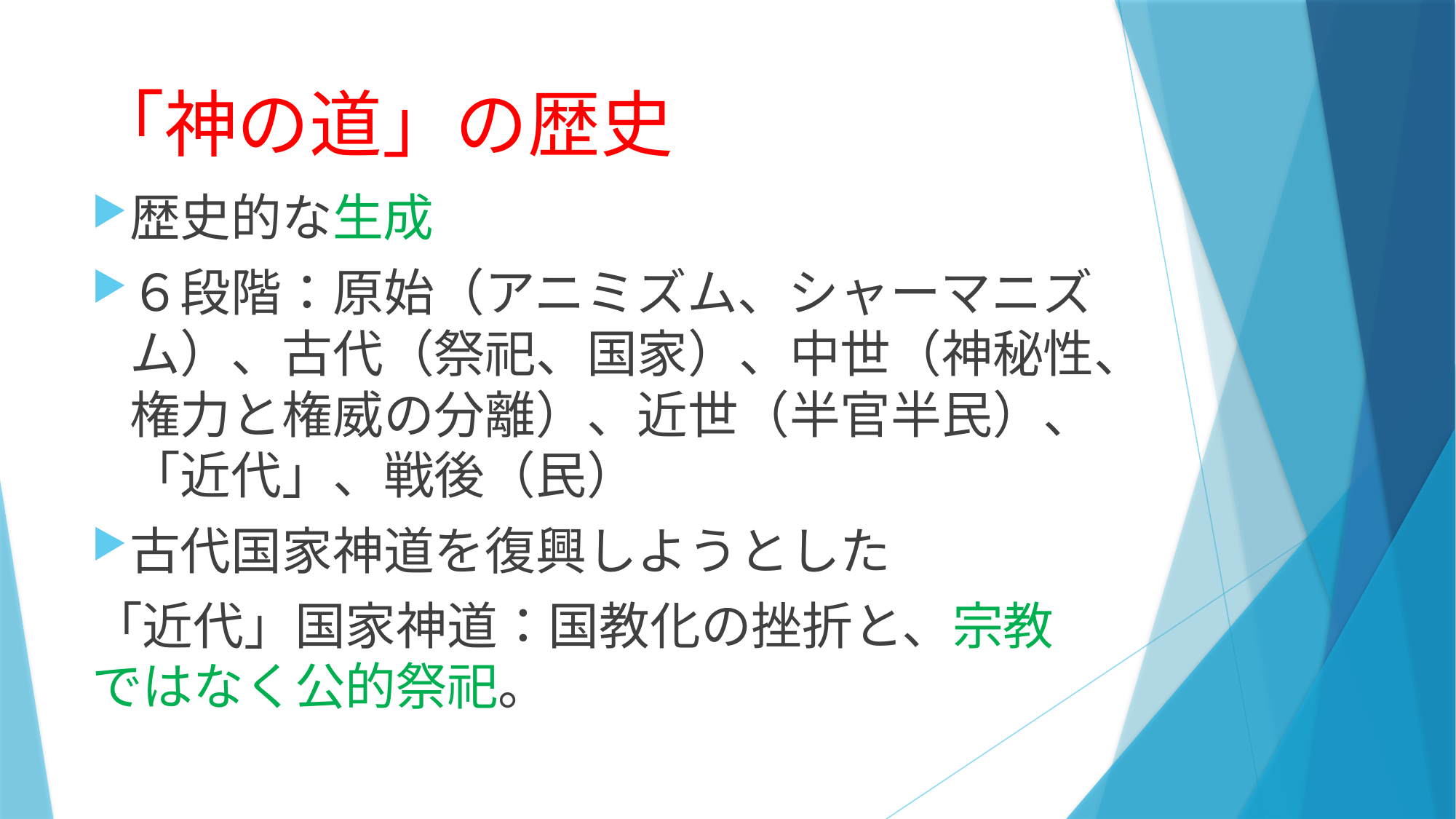

# 「神の道」の歴史
歴史的な生成
６段階：原始（アニミズム、シャーマニズム）、古代（祭祀、国家）、中世（神秘性、権力と権威の分離）、近世（半官半民）、「近代」、戦後（民）
古代国家神道を復興しようとした
「近代」国家神道：国教化の挫折と、宗教ではなく公的祭祀。